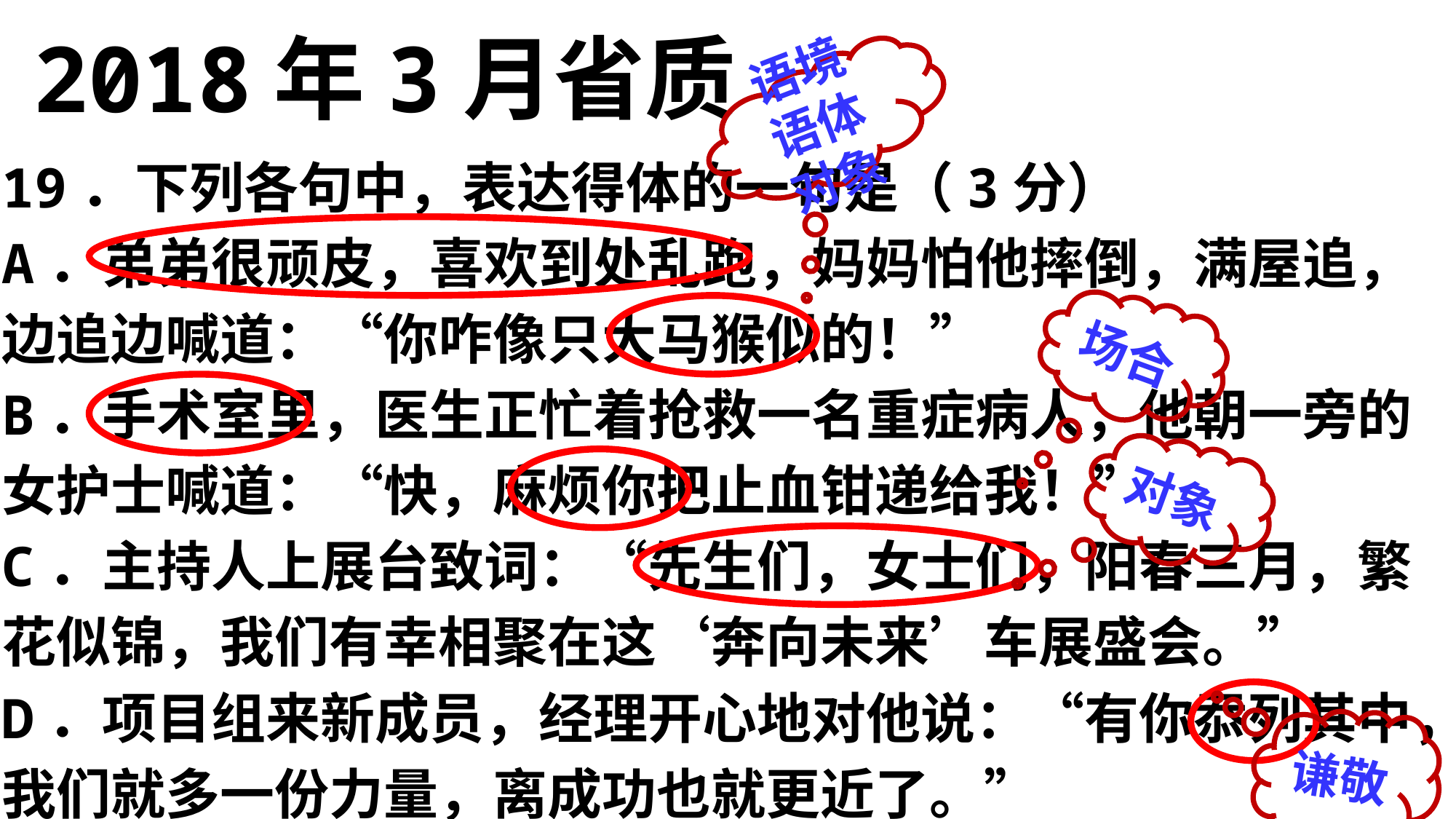

2018年3月省质检
语境语体对象
19．下列各句中，表达得体的一句是（3分）
A．弟弟很顽皮，喜欢到处乱跑，妈妈怕他摔倒，满屋追，边追边喊道：“你咋像只大马猴似的！”
B．手术室里，医生正忙着抢救一名重症病人，他朝一旁的女护士喊道：“快，麻烦你把止血钳递给我！”
C．主持人上展台致词：“先生们，女士们，阳春三月，繁花似锦，我们有幸相聚在这‘奔向未来’车展盛会。”
D．项目组来新成员，经理开心地对他说：“有你忝列其中，我们就多一份力量，离成功也就更近了。”

场合

对象

谦敬